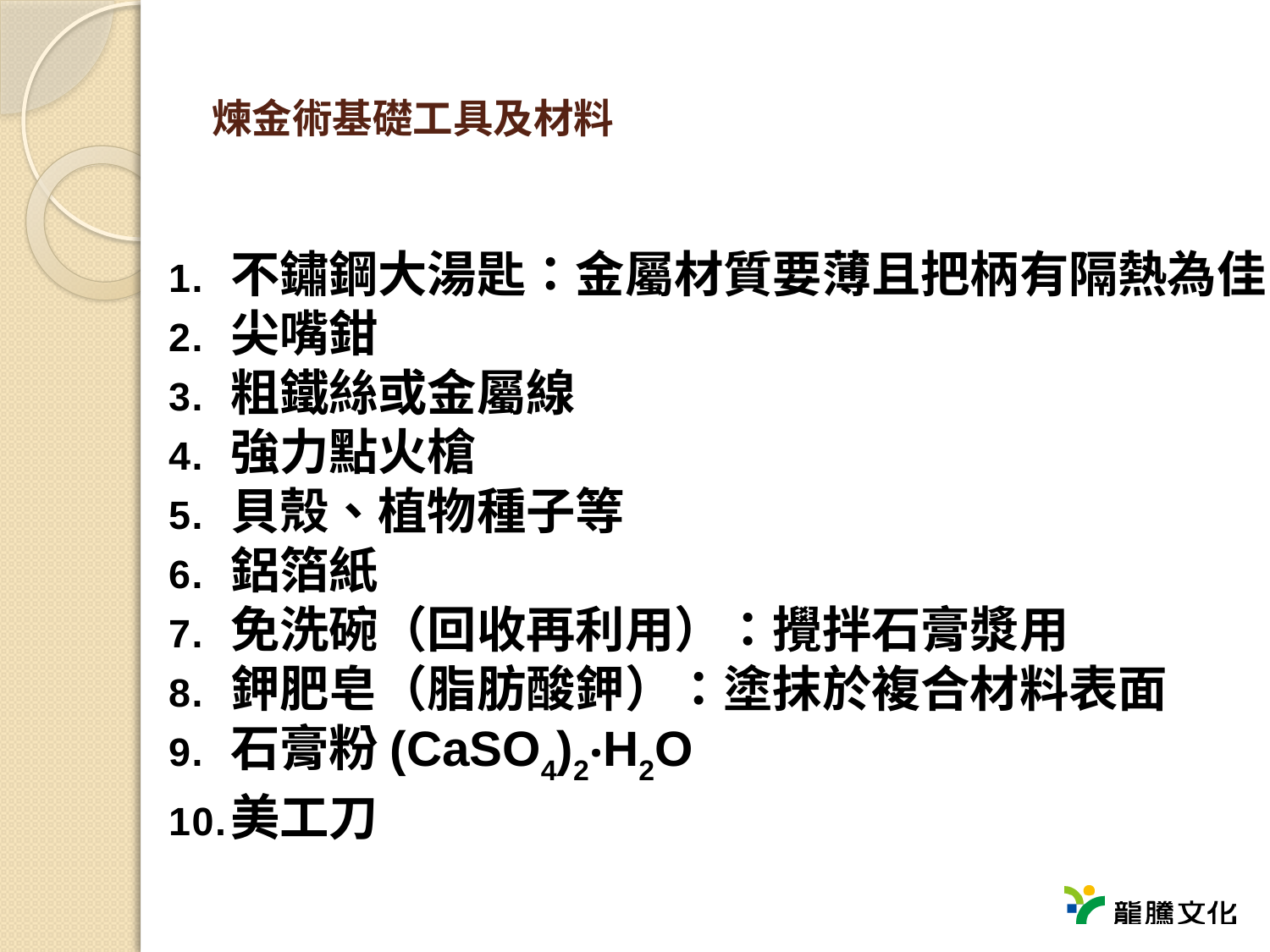

# 煉金術基礎工具及材料
不鏽鋼大湯匙：金屬材質要薄且把柄有隔熱為佳
尖嘴鉗
粗鐵絲或金屬線
強力點火槍
貝殼、植物種子等
鋁箔紙
免洗碗（回收再利用）：攪拌石膏漿用
鉀肥皂（脂肪酸鉀）：塗抹於複合材料表面
石膏粉(CaSO4)2‧H2O
美工刀